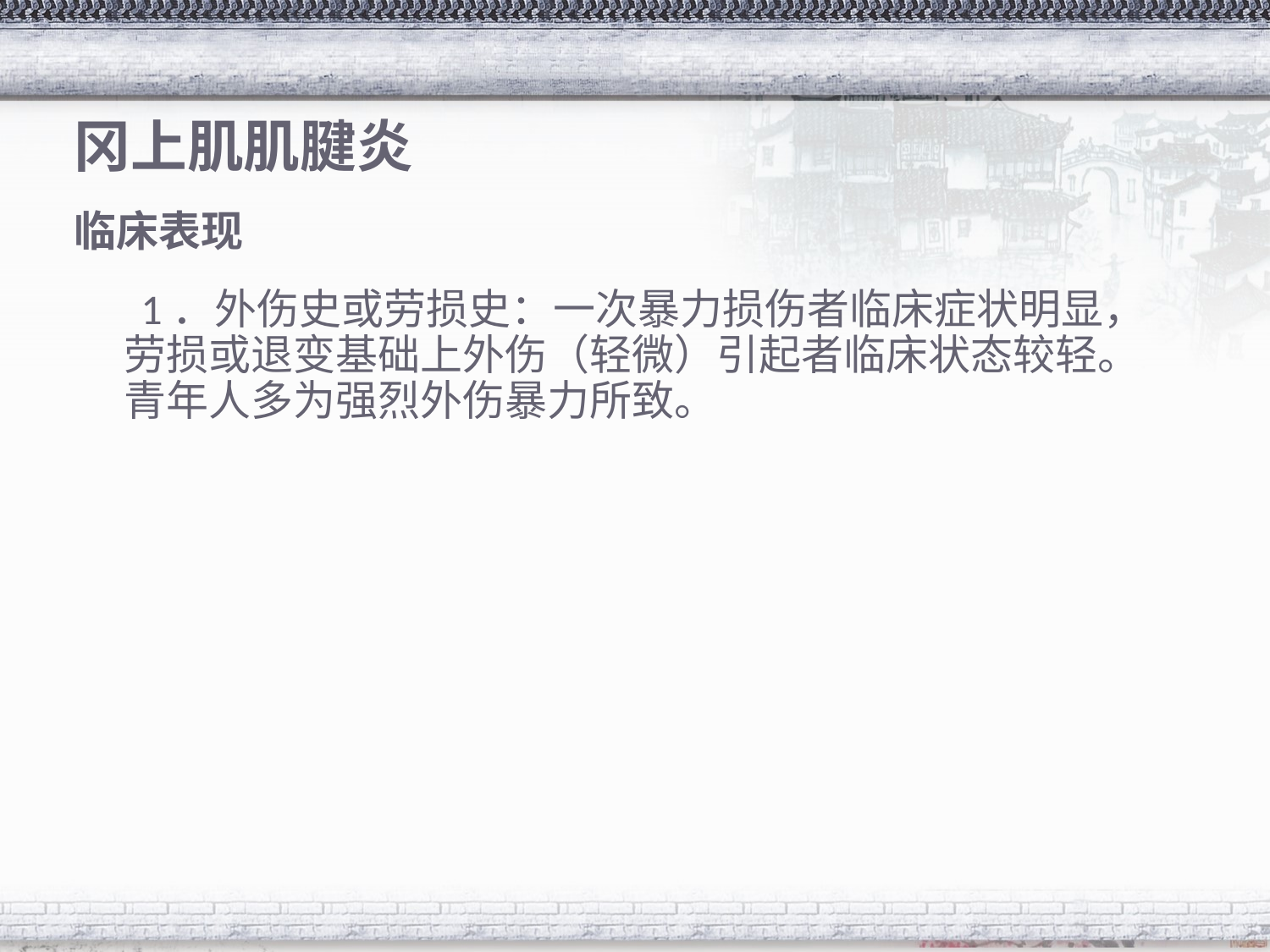

# 冈上肌肌腱炎
临床表现
       1．外伤史或劳损史：一次暴力损伤者临床症状明显，劳损或退变基础上外伤（轻微）引起者临床状态较轻。青年人多为强烈外伤暴力所致。